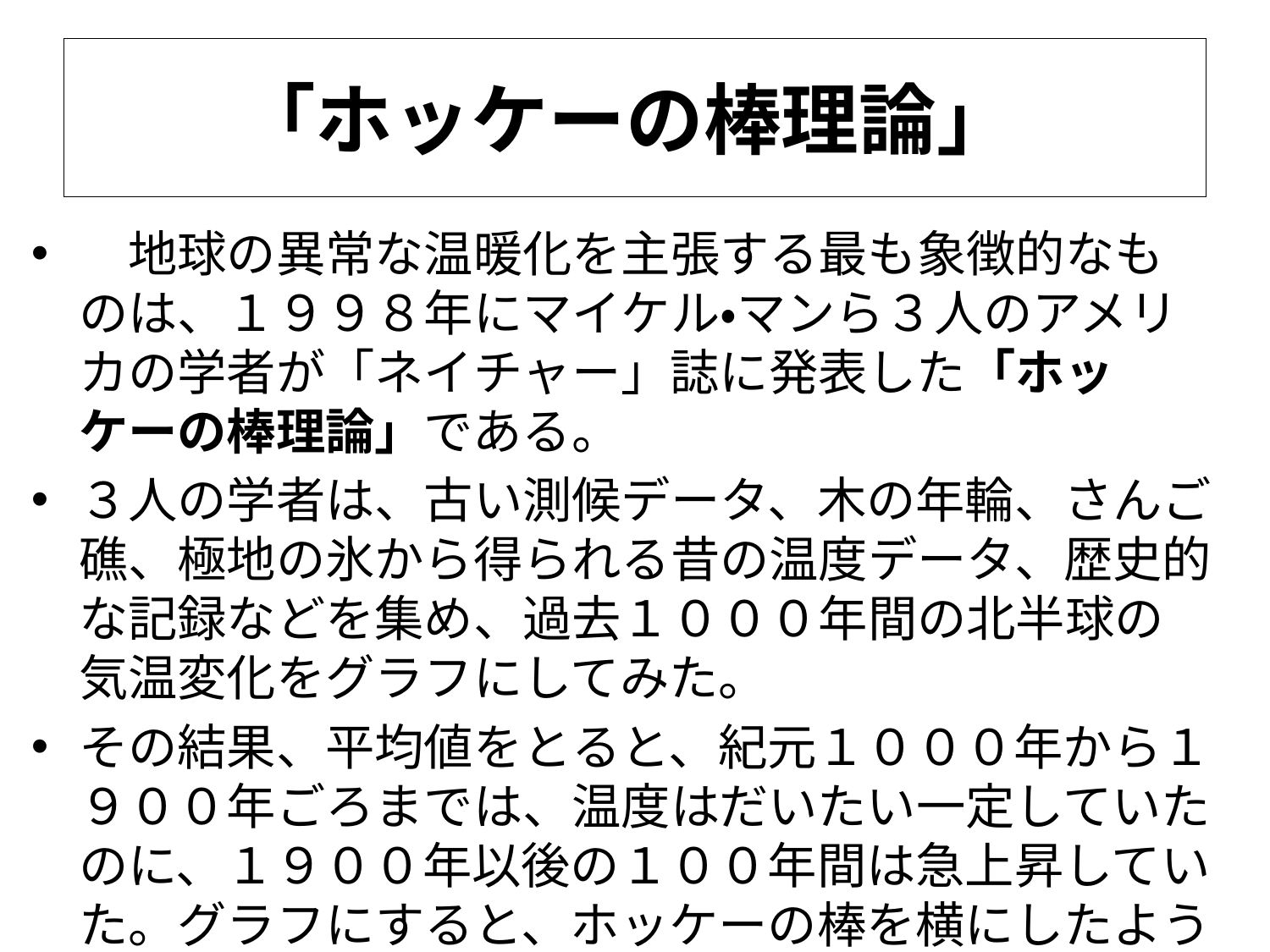

# 「ホッケーの棒理論」
　地球の異常な温暖化を主張する最も象徴的なものは、１９９８年にマイケル・マンら３人のアメリカの学者が「ネイチャー」誌に発表した「ホッケーの棒理論」である。
３人の学者は、古い測候データ、木の年輪、さんご礁、極地の氷から得られる昔の温度データ、歴史的な記録などを集め、過去１０００年間の北半球の気温変化をグラフにしてみた。
その結果、平均値をとると、紀元１０００年から１９００年ごろまでは、温度はだいたい一定していたのに、１９００年以後の１００年間は急上昇していた。グラフにすると、ホッケーの棒を横にしたような形になる。